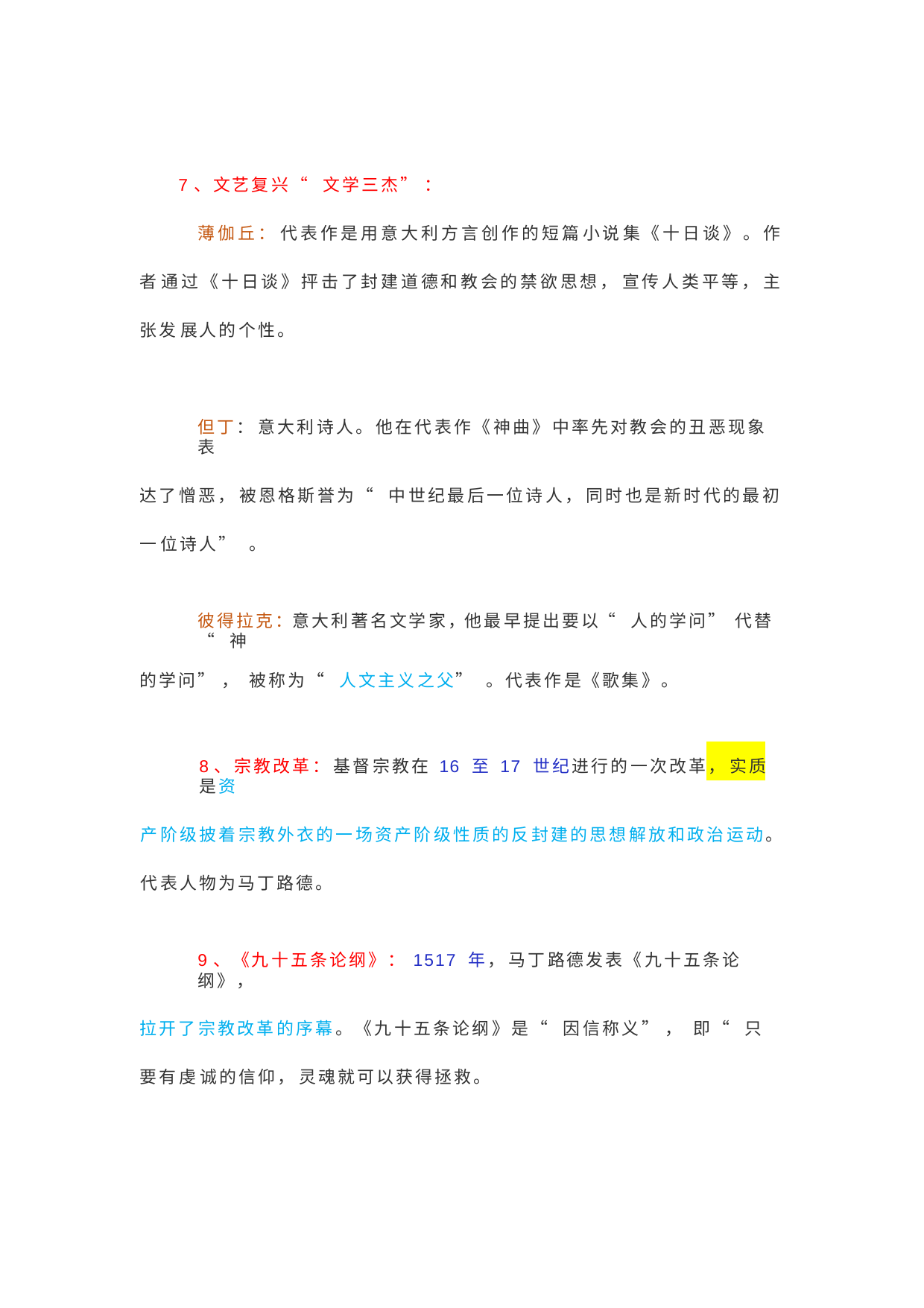

7、文艺复兴“ 文学三杰”：
薄伽丘： 代表作是用意大利方言创作的短篇小说集《十日谈》。作者 通过《十日谈》抨击了封建道德和教会的禁欲思想， 宣传人类平等， 主张发 展人的个性。
但丁： 意大利诗人。他在代表作《神曲》中率先对教会的丑恶现象表
达了憎恶， 被恩格斯誉为“ 中世纪最后一位诗人， 同时也是新时代的最初一 位诗人”。
彼得拉克：意大利著名文学家，他最早提出要以“ 人的学问”代替“ 神

的学问”， 被称为“ 人文主义之父”。代表作是《歌集》。

8、宗教改革： 基督宗教在 16 至 17 世纪进行的一次改革， 实质是资
产阶级披着宗教外衣的一场资产阶级性质的反封建的思想解放和政治运动。 代表人物为马丁路德。
9、《九十五条论纲》： 1517 年， 马丁路德发表《九十五条论纲》，
拉开了宗教改革的序幕。《九十五条论纲》是“ 因信称义”， 即“ 只要有虔 诚的信仰， 灵魂就可以获得拯救。